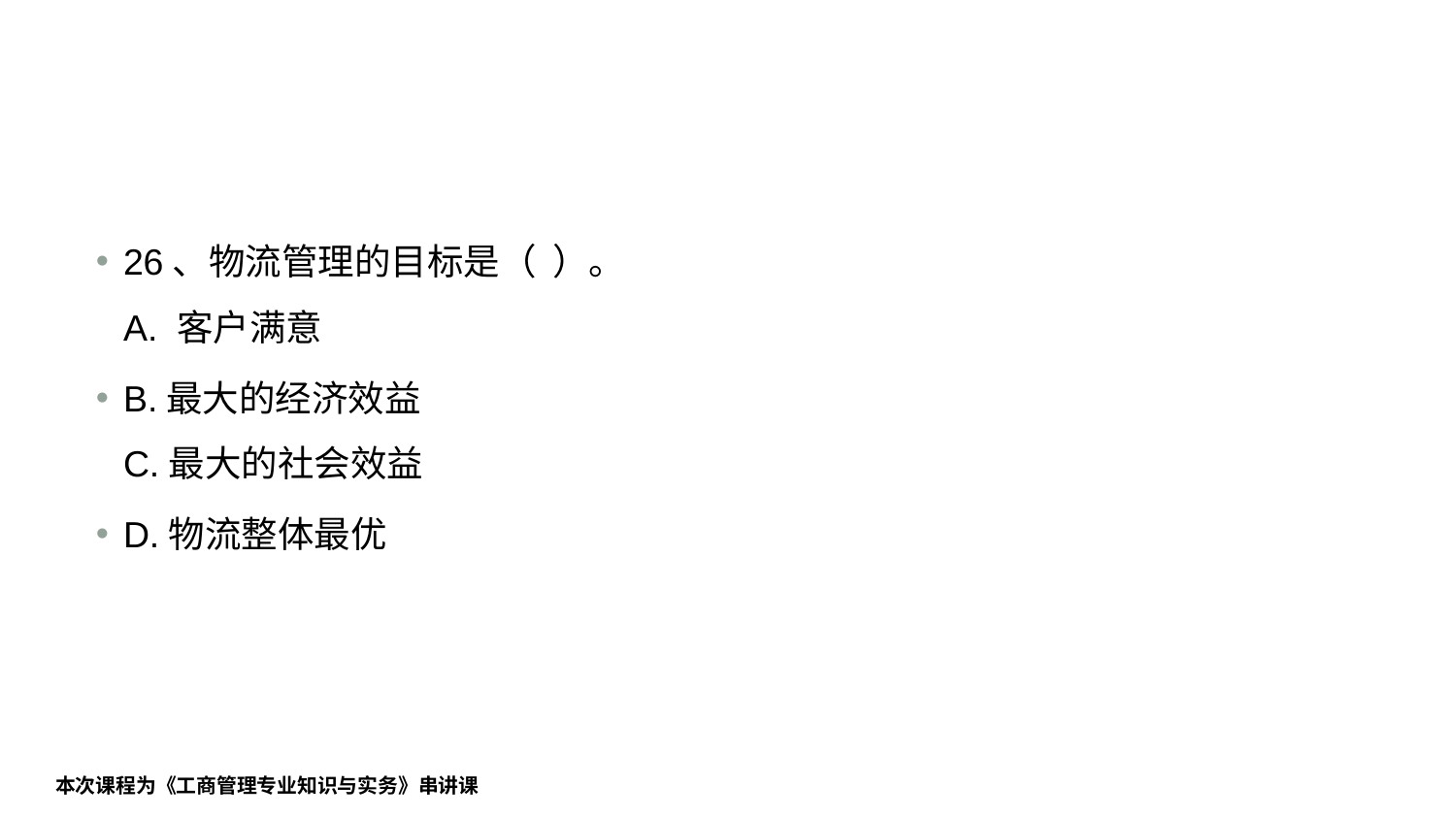

#

26、物流管理的目标是（  ）。
A. 客户满意
B.最大的经济效益
C.最大的社会效益
D.物流整体最优